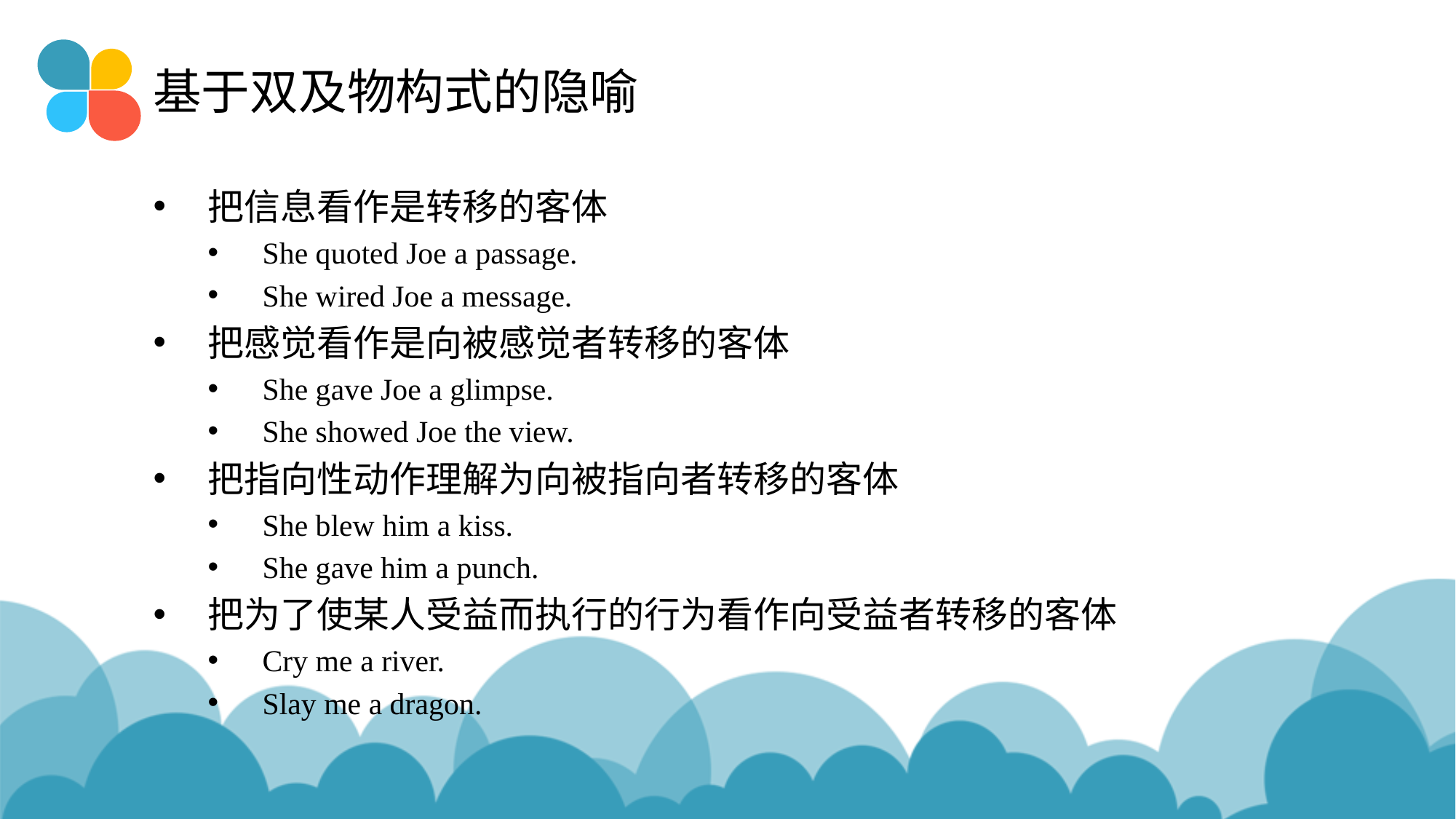

# 基于双及物构式的隐喻
把信息看作是转移的客体
She quoted Joe a passage.
She wired Joe a message.
把感觉看作是向被感觉者转移的客体
She gave Joe a glimpse.
She showed Joe the view.
把指向性动作理解为向被指向者转移的客体
She blew him a kiss.
She gave him a punch.
把为了使某人受益而执行的行为看作向受益者转移的客体
Cry me a river.
Slay me a dragon.